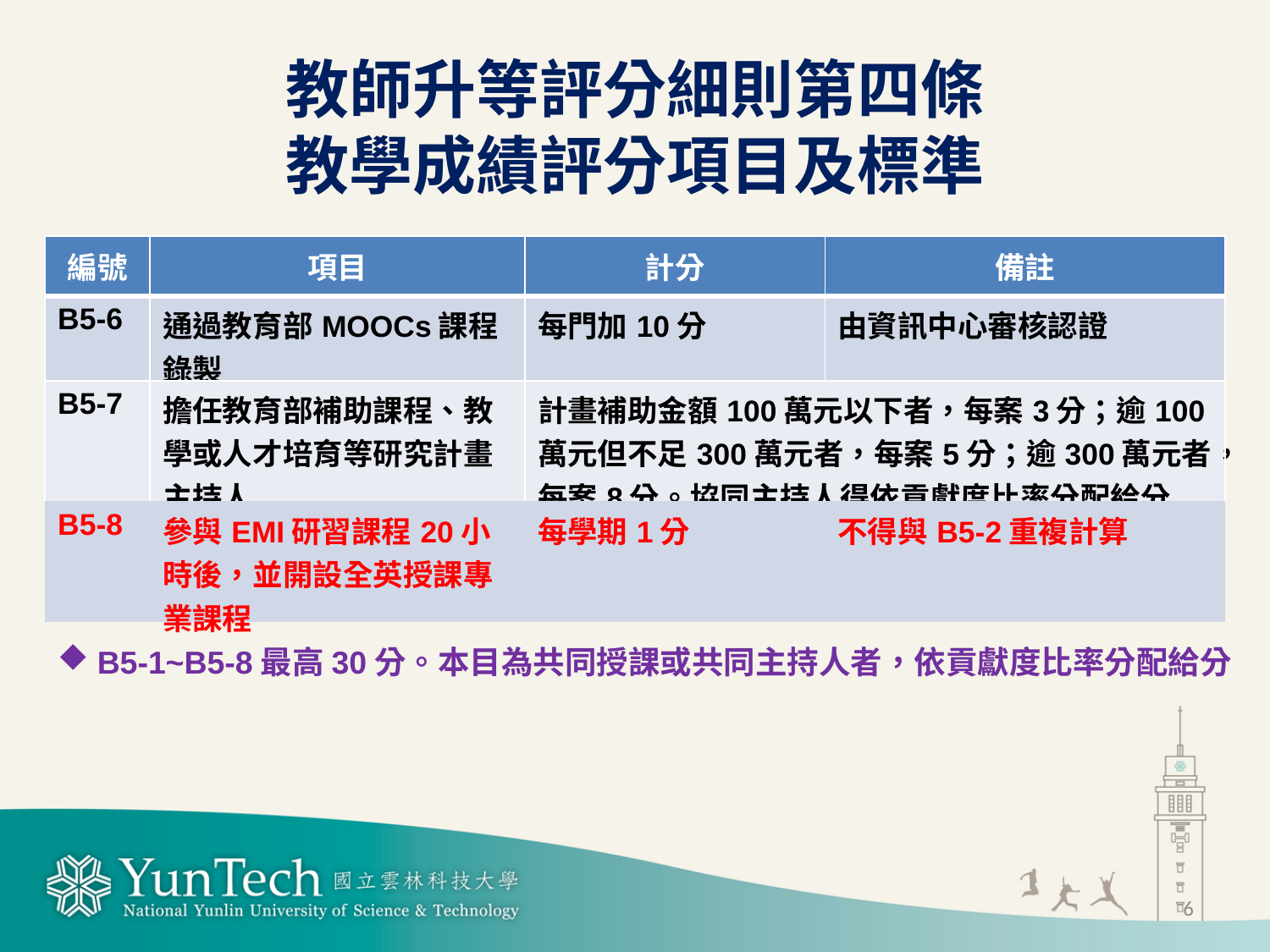

# 教師升等評分細則第四條 教學成績評分項目及標準
| 編號 | 項目 | 計分 | 備註 |
| --- | --- | --- | --- |
| B5-6 | 通過教育部MOOCs課程錄製 | 每門加10分 | 由資訊中心審核認證 |
| B5-7 | 擔任教育部補助課程、教學或人才培育等研究計畫主持人 | 計畫補助金額100萬元以下者，每案3分；逾100萬元但不足300萬元者，每案5分；逾300萬元者，每案8分。協同主持人得依貢獻度比率分配給分 |  |
| B5-8 | 參與EMI研習課程20小時後，並開設全英授課專業課程 | 每學期1分 | 不得與B5-2重複計算 |
B5-1~B5-8最高30分。本目為共同授課或共同主持人者，依貢獻度比率分配給分
6